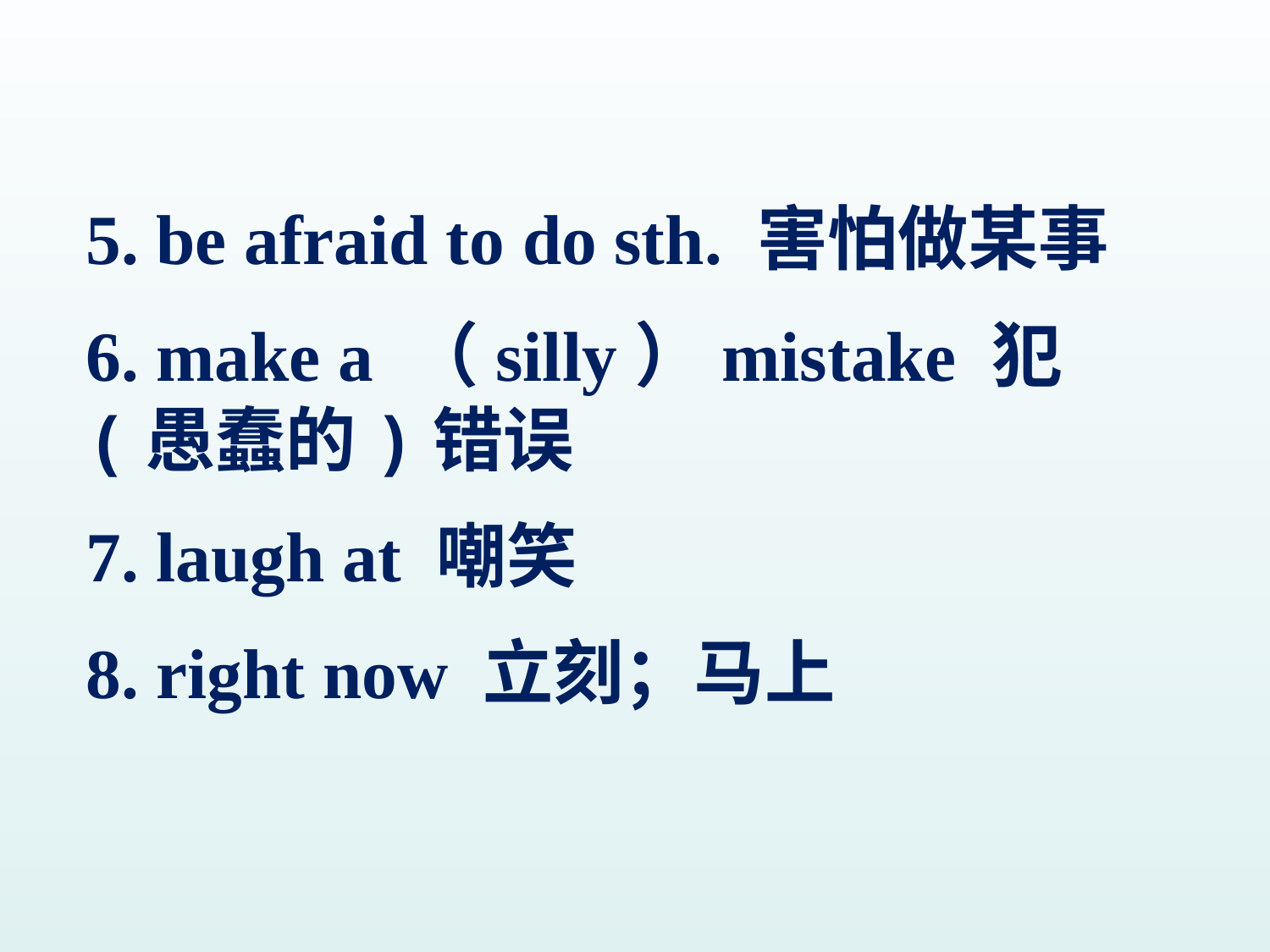

5. be afraid to do sth. 害怕做某事
6. make a （silly）mistake 犯(愚蠢的)错误
7. laugh at 嘲笑
8. right now 立刻；马上